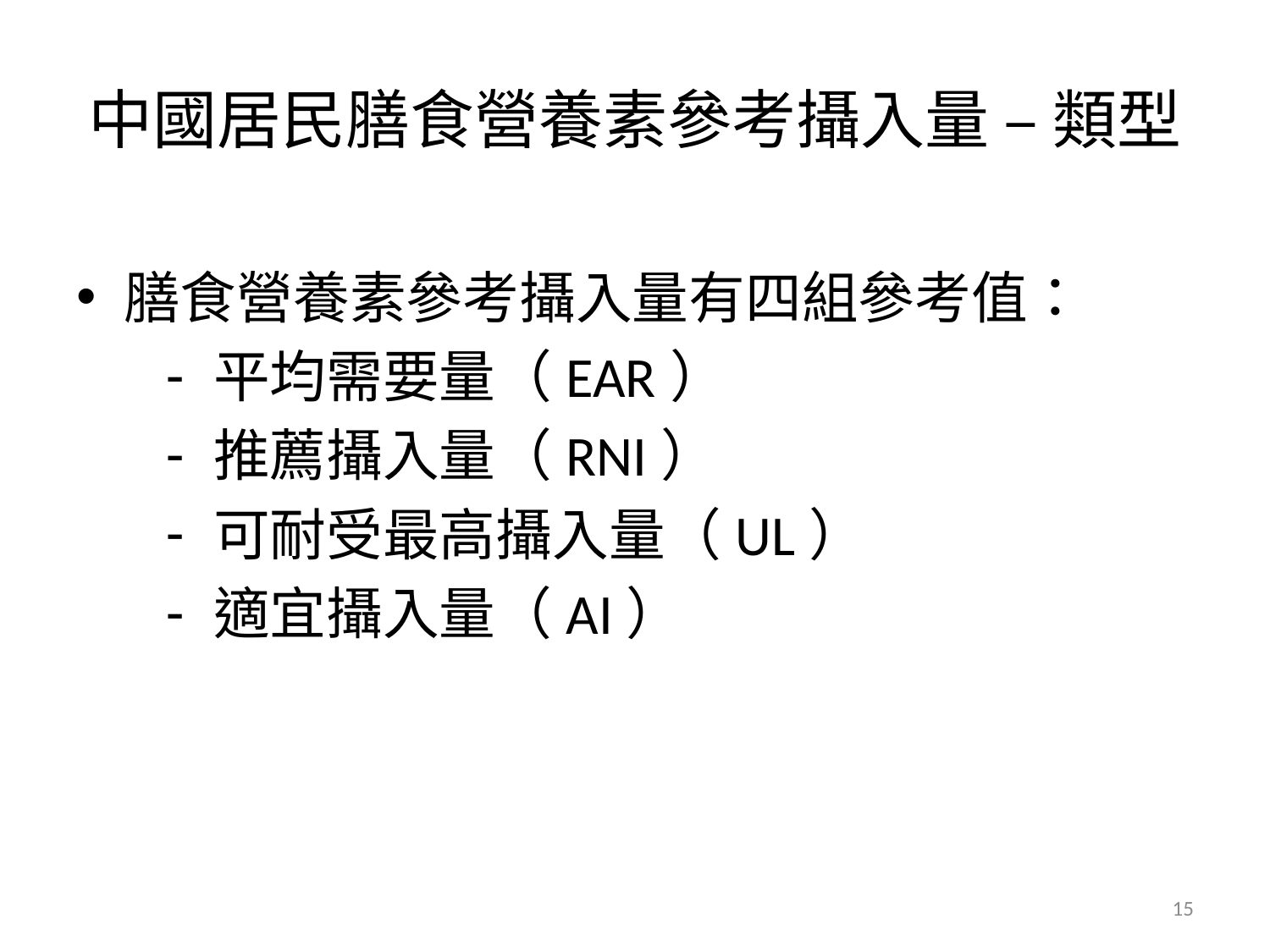

# 中國居民膳食營養素參考攝入量 – 類型
膳食營養素參考攝入量有四組參考值：
平均需要量（EAR）
推薦攝入量（RNI）
可耐受最高攝入量（UL）
適宜攝入量（AI）
15